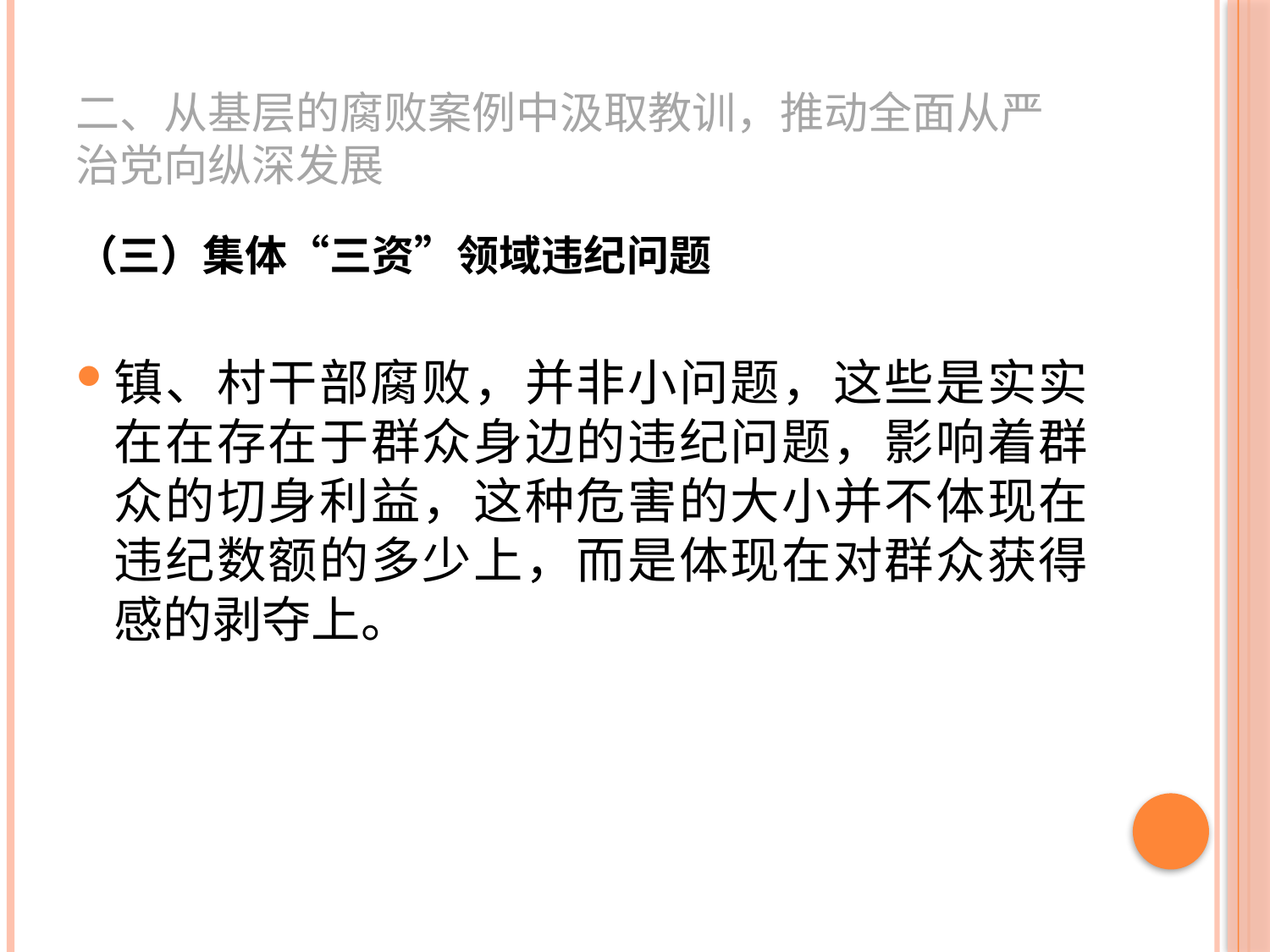

# 二、从基层的腐败案例中汲取教训，推动全面从严治党向纵深发展
（三）集体“三资”领域违纪问题

镇、村干部腐败，并非小问题，这些是实实在在存在于群众身边的违纪问题，影响着群众的切身利益，这种危害的大小并不体现在违纪数额的多少上，而是体现在对群众获得感的剥夺上。